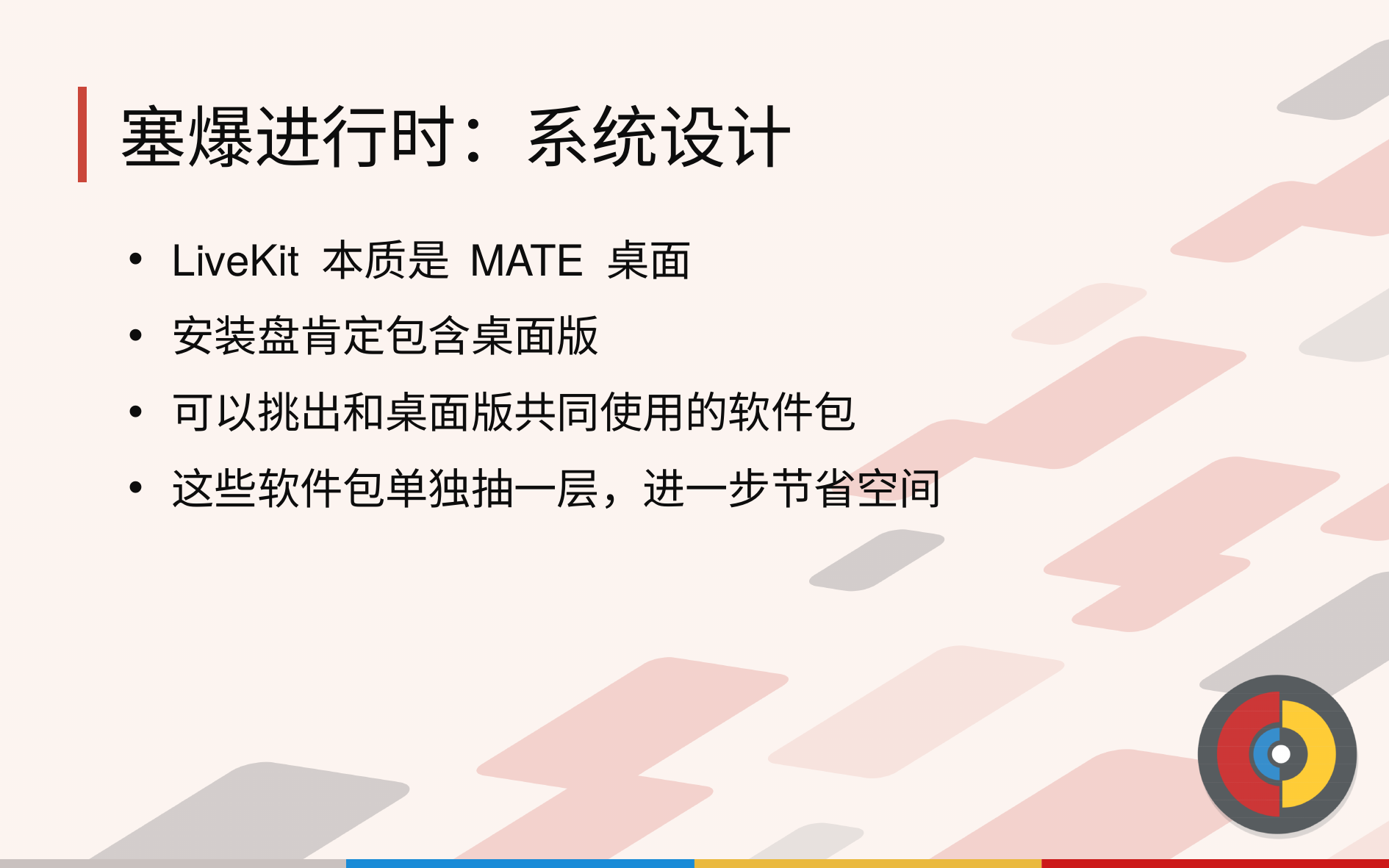

# 塞爆进行时：系统设计
LiveKit 本质是 MATE 桌面
安装盘肯定包含桌面版
可以挑出和桌面版共同使用的软件包
这些软件包单独抽一层，进一步节省空间